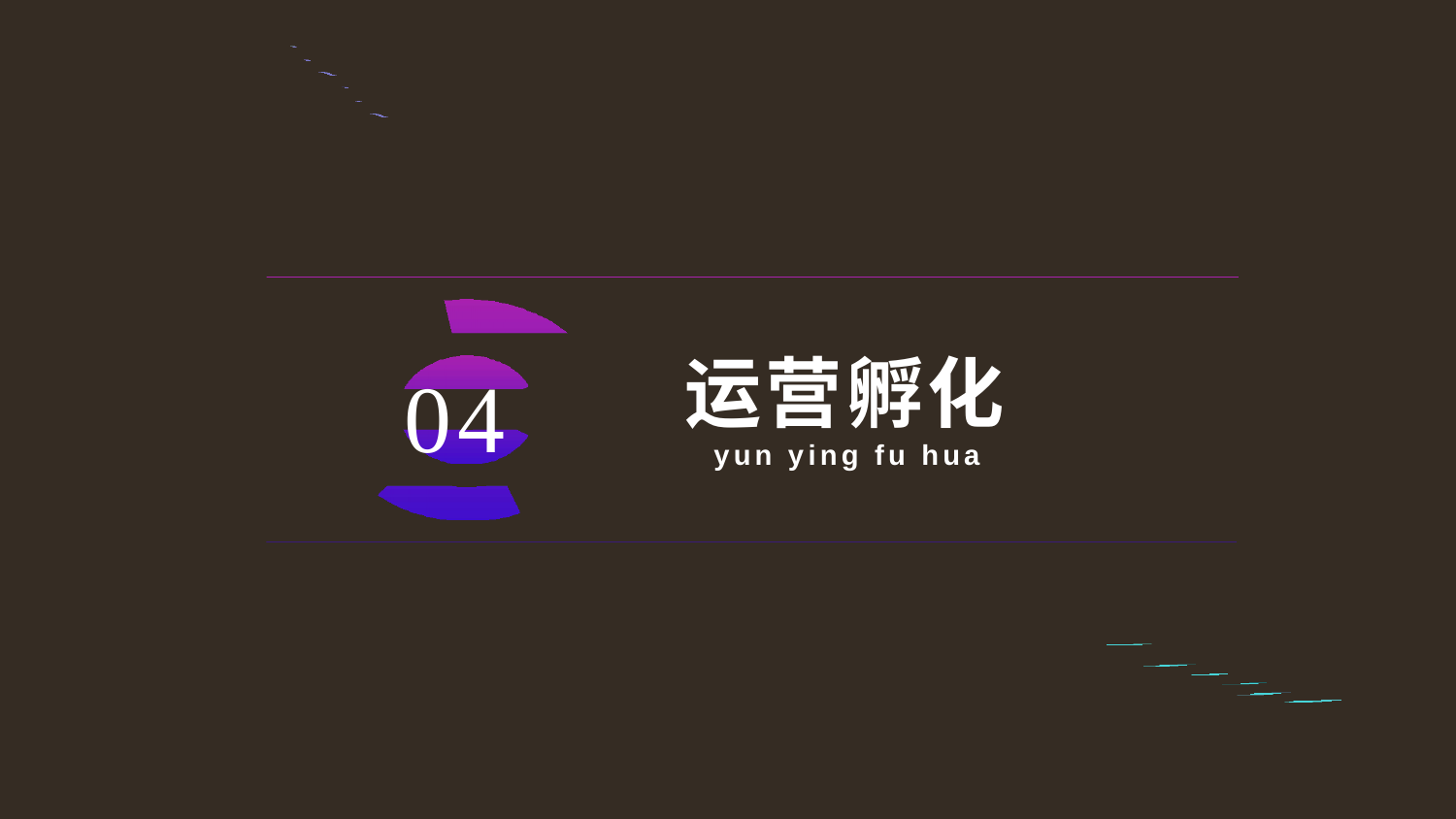

# 运营孵化 yun ying fu hua

04